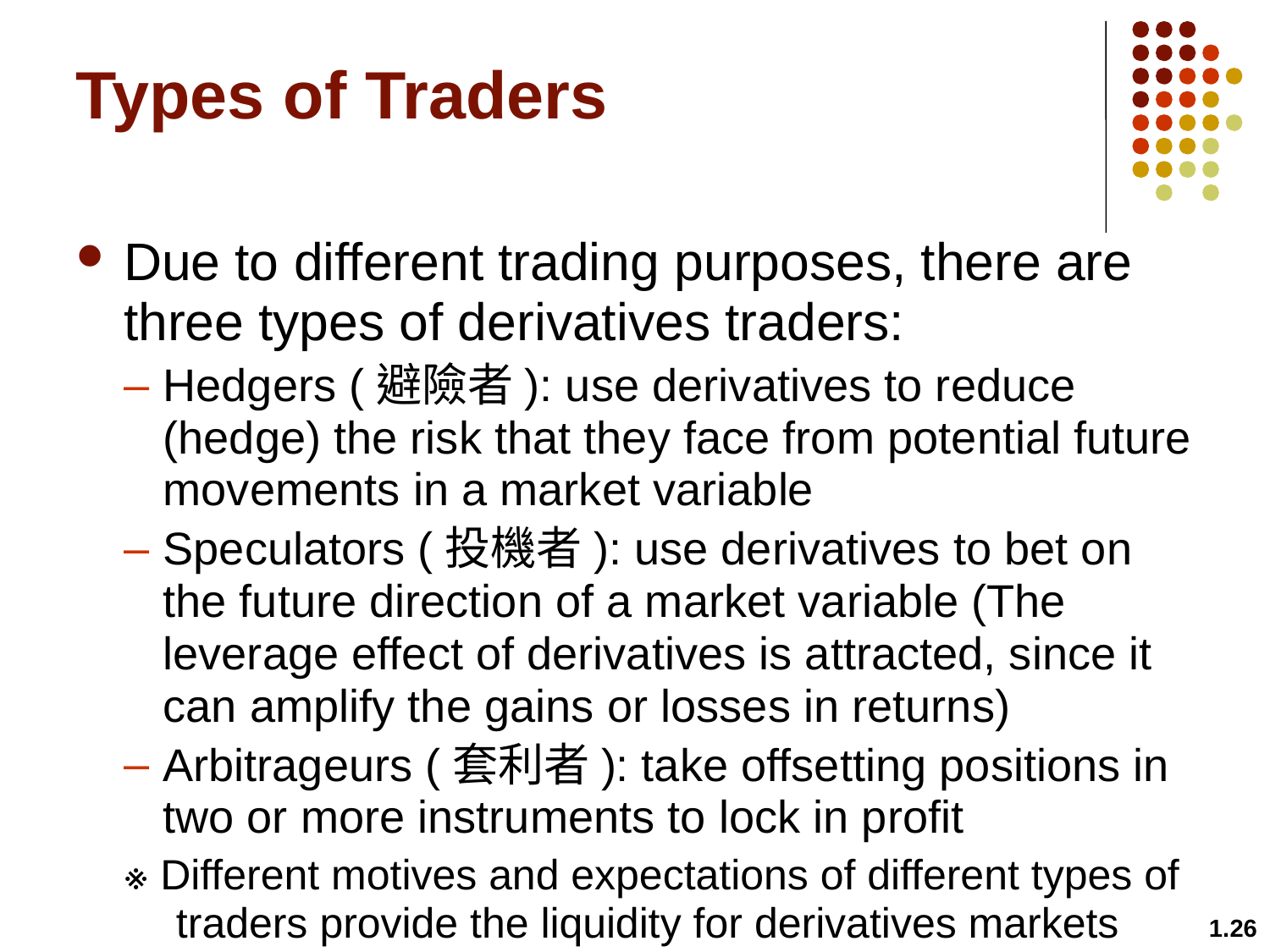

# Types of Traders
Due to different trading purposes, there are three types of derivatives traders:
Hedgers (避險者): use derivatives to reduce (hedge) the risk that they face from potential future movements in a market variable
Speculators (投機者): use derivatives to bet on the future direction of a market variable (The leverage effect of derivatives is attracted, since it can amplify the gains or losses in returns)
Arbitrageurs (套利者): take offsetting positions in two or more instruments to lock in profit
※ Different motives and expectations of different types of traders provide the liquidity for derivatives markets

1.26